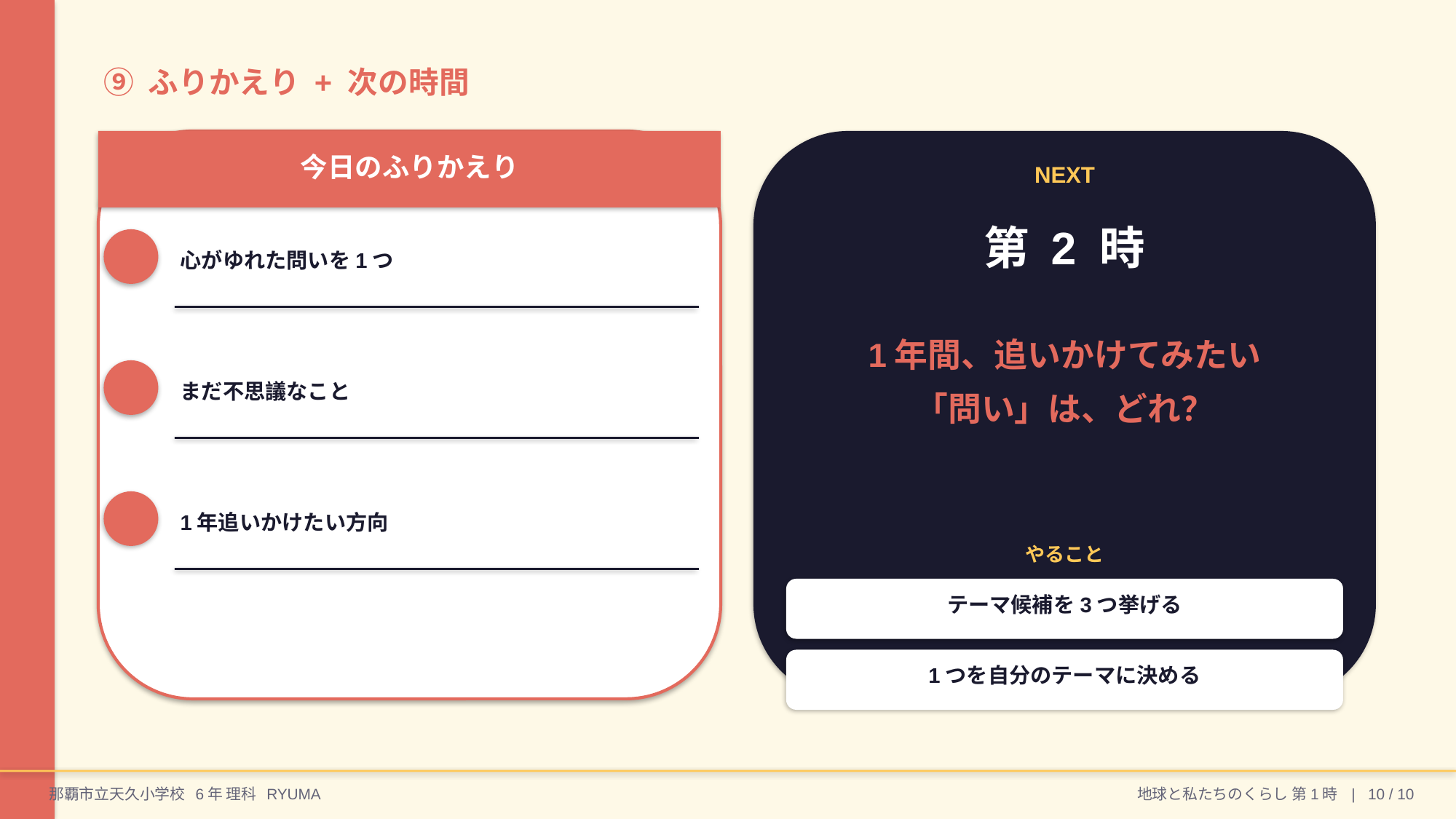

⑨ ふりかえり + 次の時間

今日のふりかえり
NEXT
第 2 時

心がゆれた問いを1つ

1年間、追いかけてみたい
「問い」は、どれ？

まだ不思議なこと

1年追いかけたい方向
やること

テーマ候補を3つ挙げる

1つを自分のテーマに決める

那覇市立天久小学校  6年 理科  RYUMA
地球と私たちのくらし 第1時   |   10 / 10